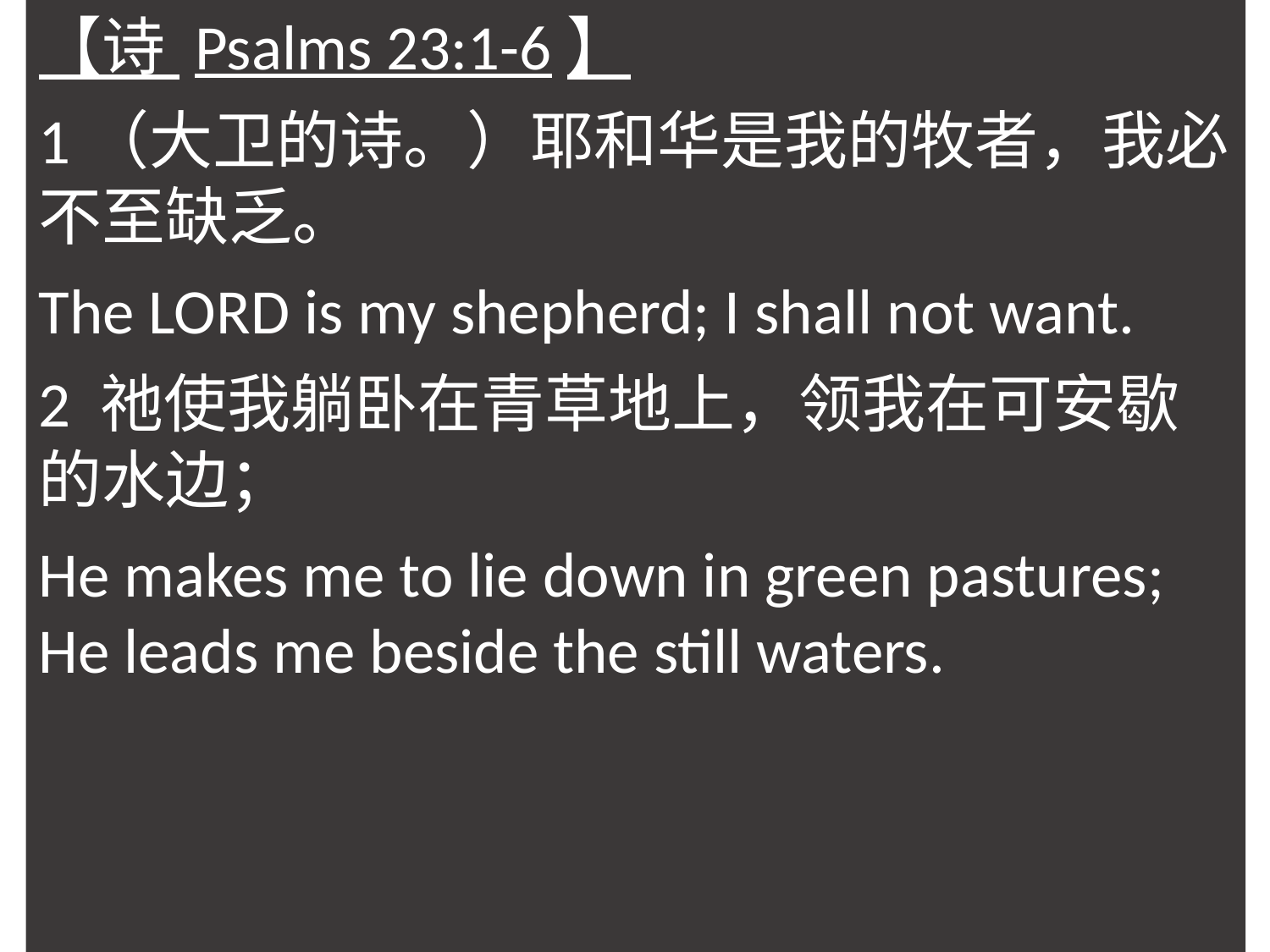

【诗 Psalms 23:1-6】
1（大卫的诗。）耶和华是我的牧者，我必不至缺乏。
The LORD is my shepherd; I shall not want.
2 祂使我躺卧在青草地上，领我在可安歇的水边；
He makes me to lie down in green pastures; He leads me beside the still waters.